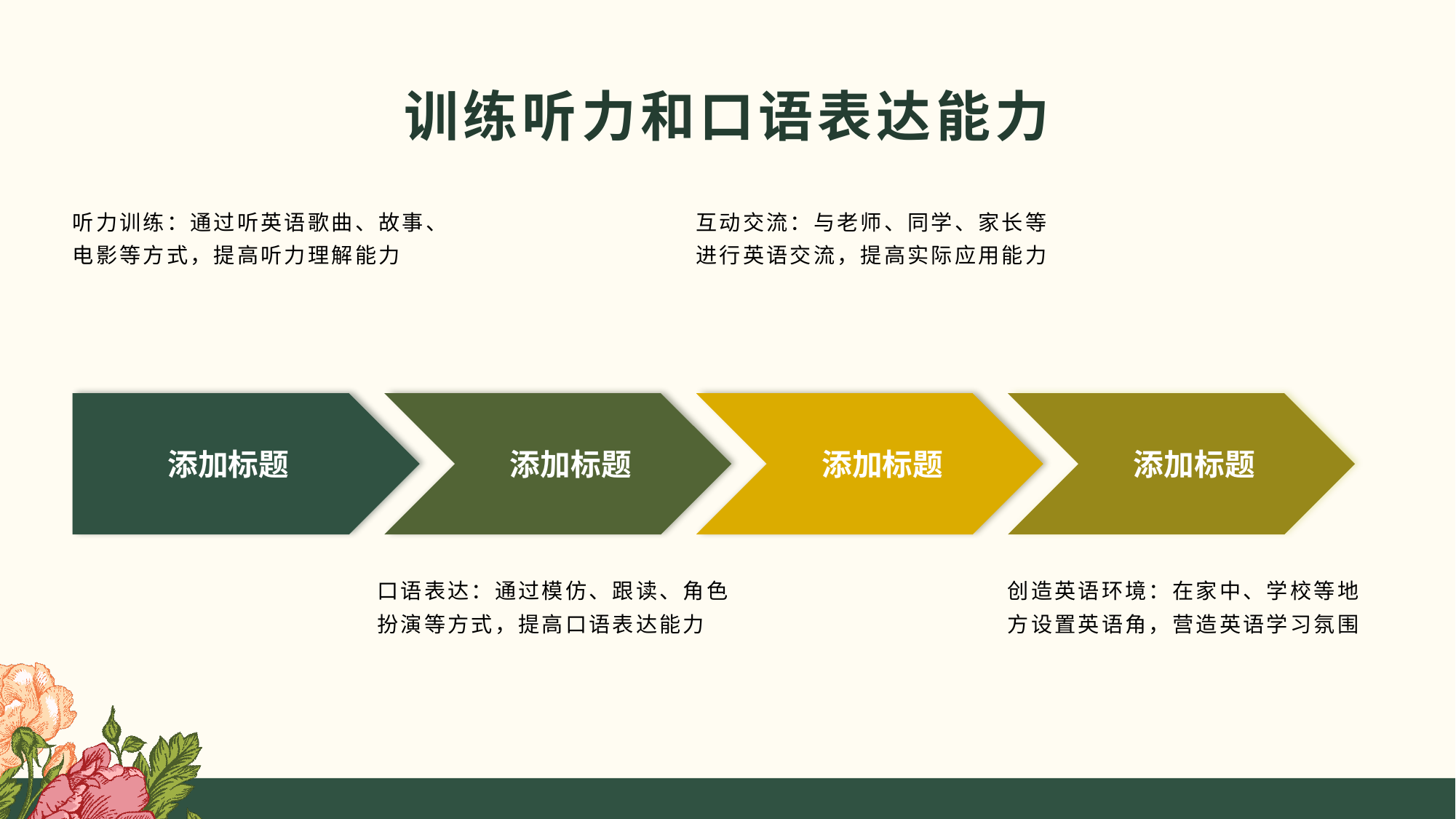

训练听力和口语表达能力
听力训练：通过听英语歌曲、故事、电影等方式，提高听力理解能力
互动交流：与老师、同学、家长等进行英语交流，提高实际应用能力
添加标题
添加标题
添加标题
添加标题
口语表达：通过模仿、跟读、角色扮演等方式，提高口语表达能力
创造英语环境：在家中、学校等地方设置英语角，营造英语学习氛围